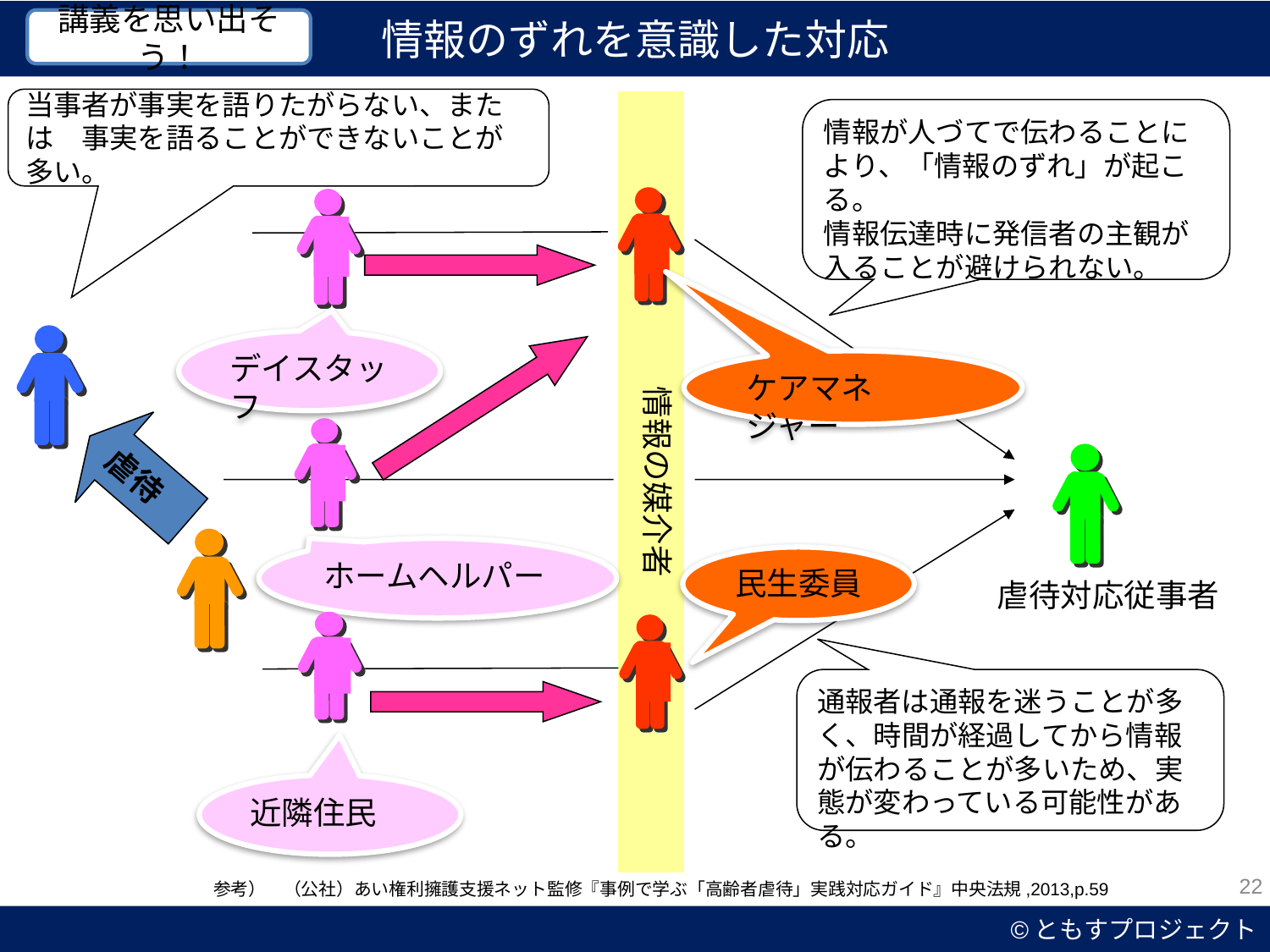

情報のずれを意識した対応
講義を思い出そう！
当事者が事実を語りたがらない、または　事実を語ることができないことが多い。
情報の媒介者
情報が人づてで伝わることにより、「情報のずれ」が起こる。
情報伝達時に発信者の主観が入ることが避けられない。

デイスタッフ
ケアマネジャー
虐待

ホームヘルパー
民生委員

虐待対応従事者

通報者は通報を迷うことが多く、時間が経過してから情報が伝わることが多いため、実態が変わっている可能性がある。
近隣住民
22
参考）　（公社）あい権利擁護支援ネット監修『事例で学ぶ「高齢者虐待」実践対応ガイド』中央法規,2013,p.59
©ともすプロジェクト